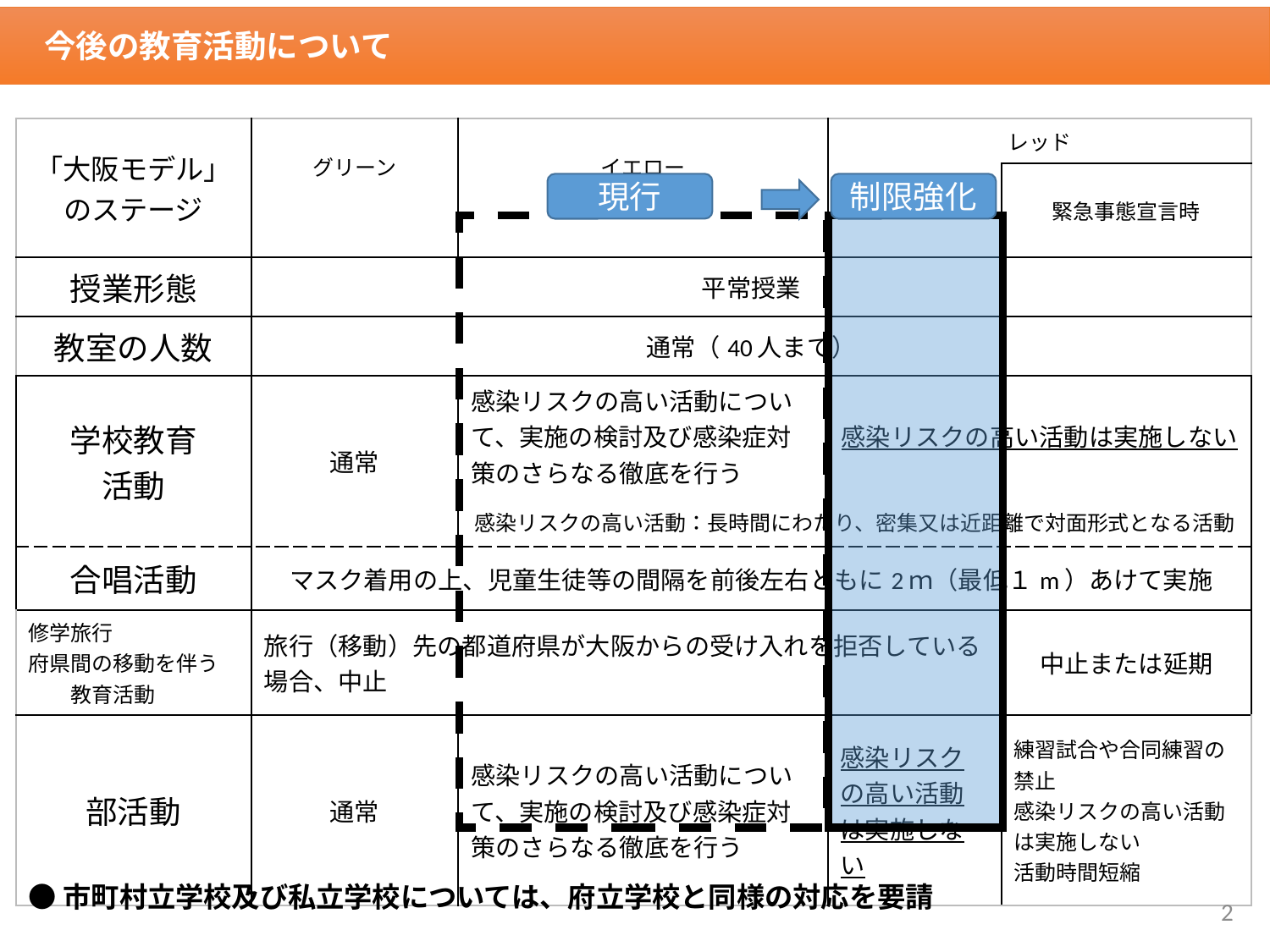

今後の教育活動について
令和２年３月31日
| 「大阪モデル」 のステージ | グリーン | イエロー | レッド |  |
| --- | --- | --- | --- | --- |
|  |  |  |  | 緊急事態宣言時 |
| 授業形態 | 平常授業 |  |  |  |
| 教室の人数 | 通常（40人まで） |  |  |  |
| 学校教育 活動 | 通常 | 感染リスクの高い活動について、実施の検討及び感染症対策のさらなる徹底を行う | 感染リスクの高い活動は実施しない |  |
|  |  | 感染リスクの高い活動：長時間にわたり、密集又は近距離で対面形式となる活動 |  |  |
| 合唱活動 | マスク着用の上、児童生徒等の間隔を前後左右ともに2ｍ（最低１m）あけて実施 |  |  |  |
| 修学旅行 府県間の移動を伴う　　教育活動 | 旅行（移動）先の都道府県が大阪からの受け入れを拒否している場合、中止 |  |  | 中止または延期 |
| 部活動 | 通常 | 感染リスクの高い活動について、実施の検討及び感染症対策のさらなる徹底を行う | 感染リスクの高い活動は実施しない | 練習試合や合同練習の禁止 感染リスクの高い活動は実施しない 活動時間短縮 |
現行
制限強化

●市町村立学校及び私立学校については、府立学校と同様の対応を要請
2